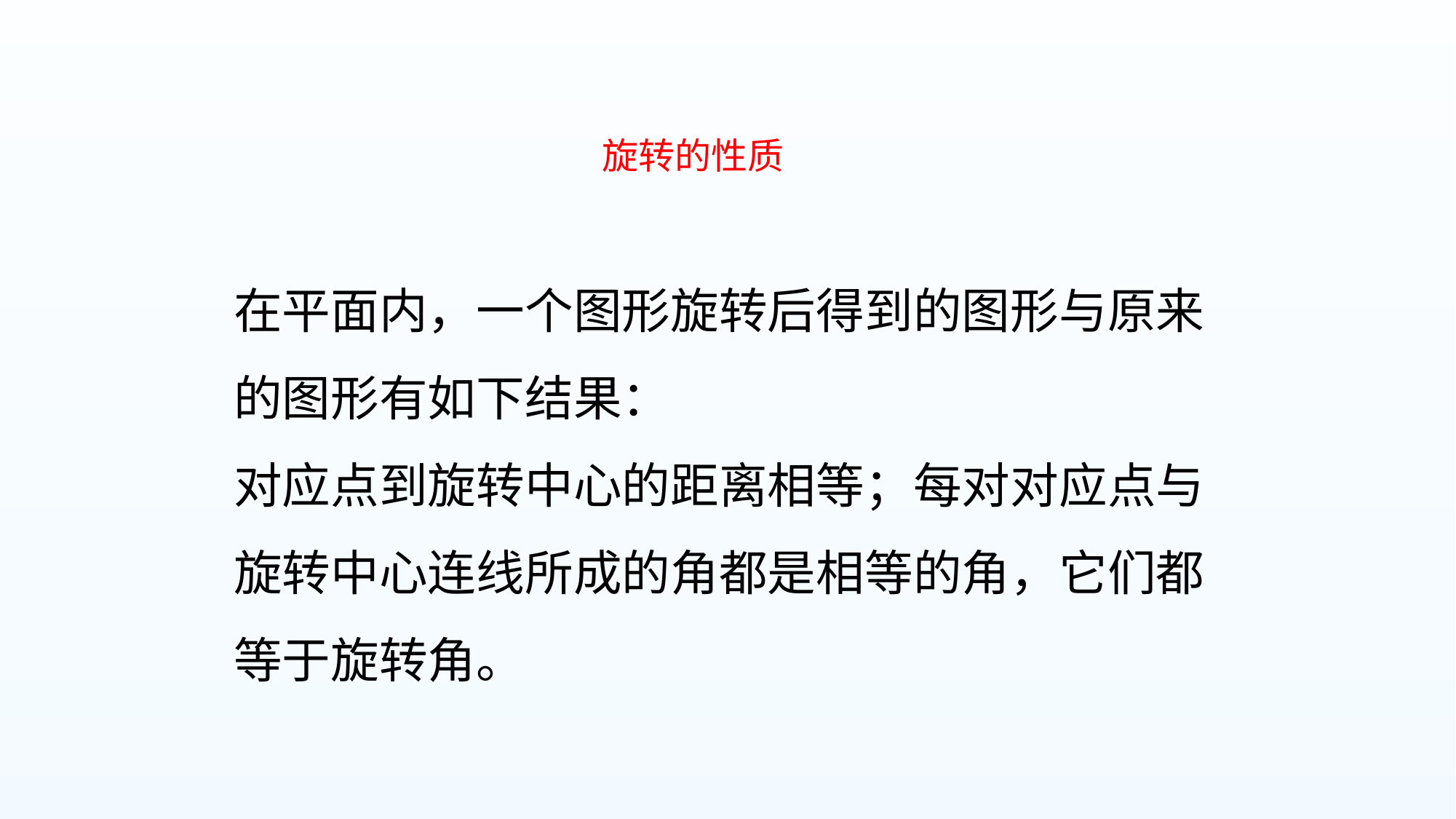

# 旋转的性质
在平面内，一个图形旋转后得到的图形与原来的图形有如下结果：
对应点到旋转中心的距离相等；每对对应点与旋转中心连线所成的角都是相等的角，它们都等于旋转角。